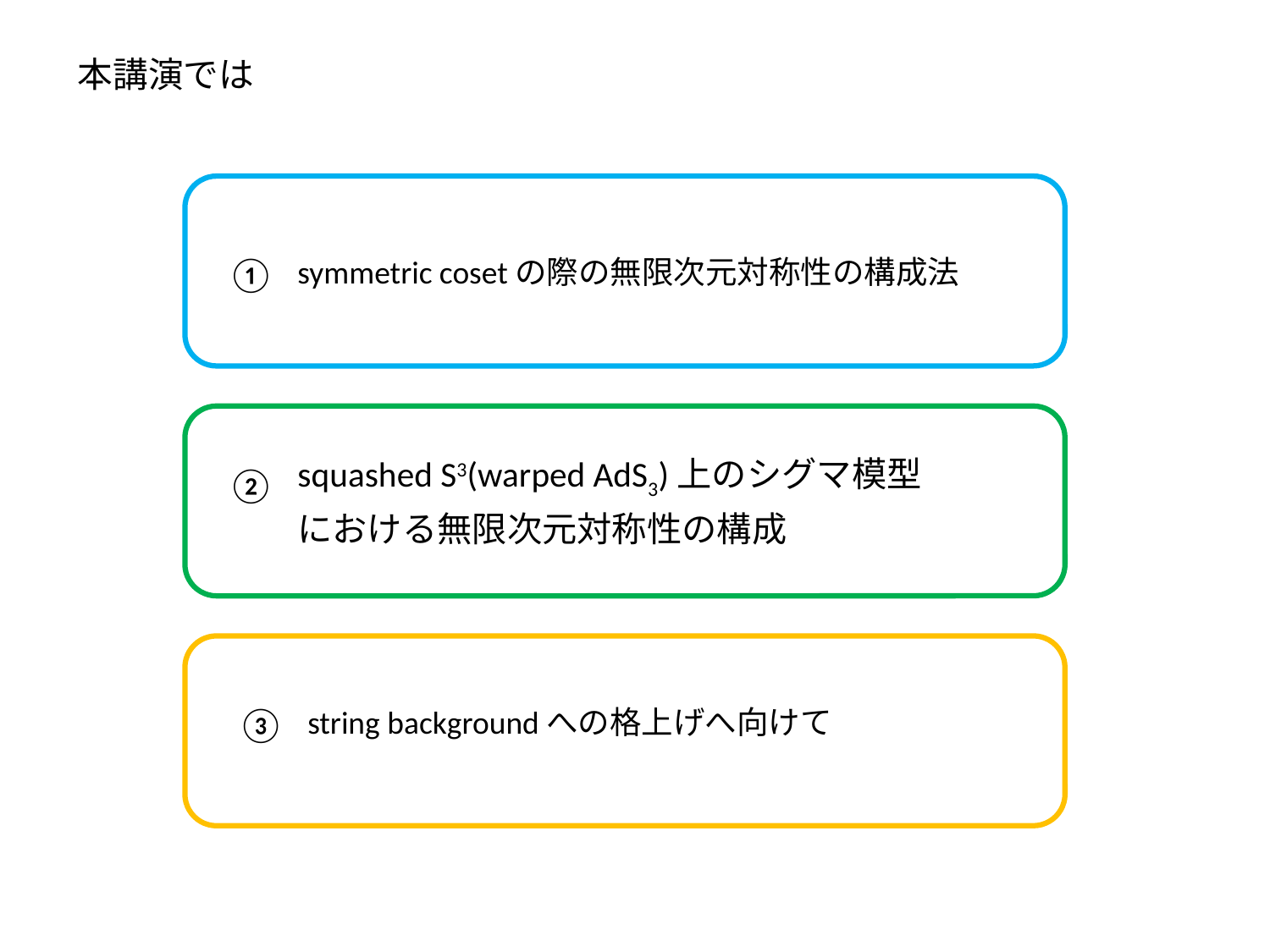

本講演では

①
symmetric cosetの際の無限次元対称性の構成法

squashed S3(warped AdS3)上のシグマ模型
における無限次元対称性の構成
②

③
string backgroundへの格上げへ向けて